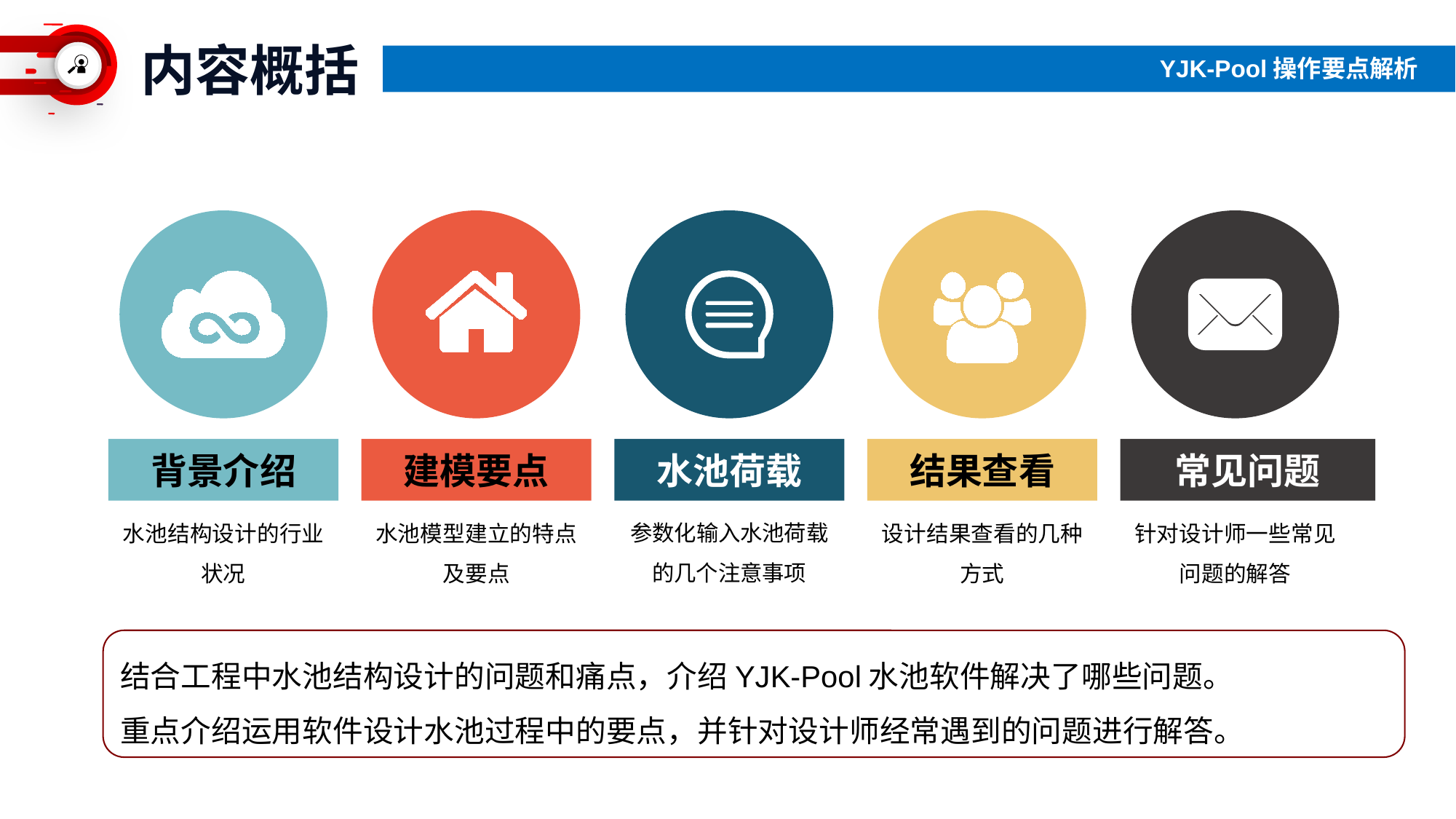

内容概括

YJK-Pool操作要点解析

常见问题
背景介绍
建模要点
水池荷载
结果查看
水池结构设计的行业状况
水池模型建立的特点及要点
参数化输入水池荷载的几个注意事项
设计结果查看的几种方式
针对设计师一些常见问题的解答
结合工程中水池结构设计的问题和痛点，介绍YJK-Pool水池软件解决了哪些问题。
重点介绍运用软件设计水池过程中的要点，并针对设计师经常遇到的问题进行解答。